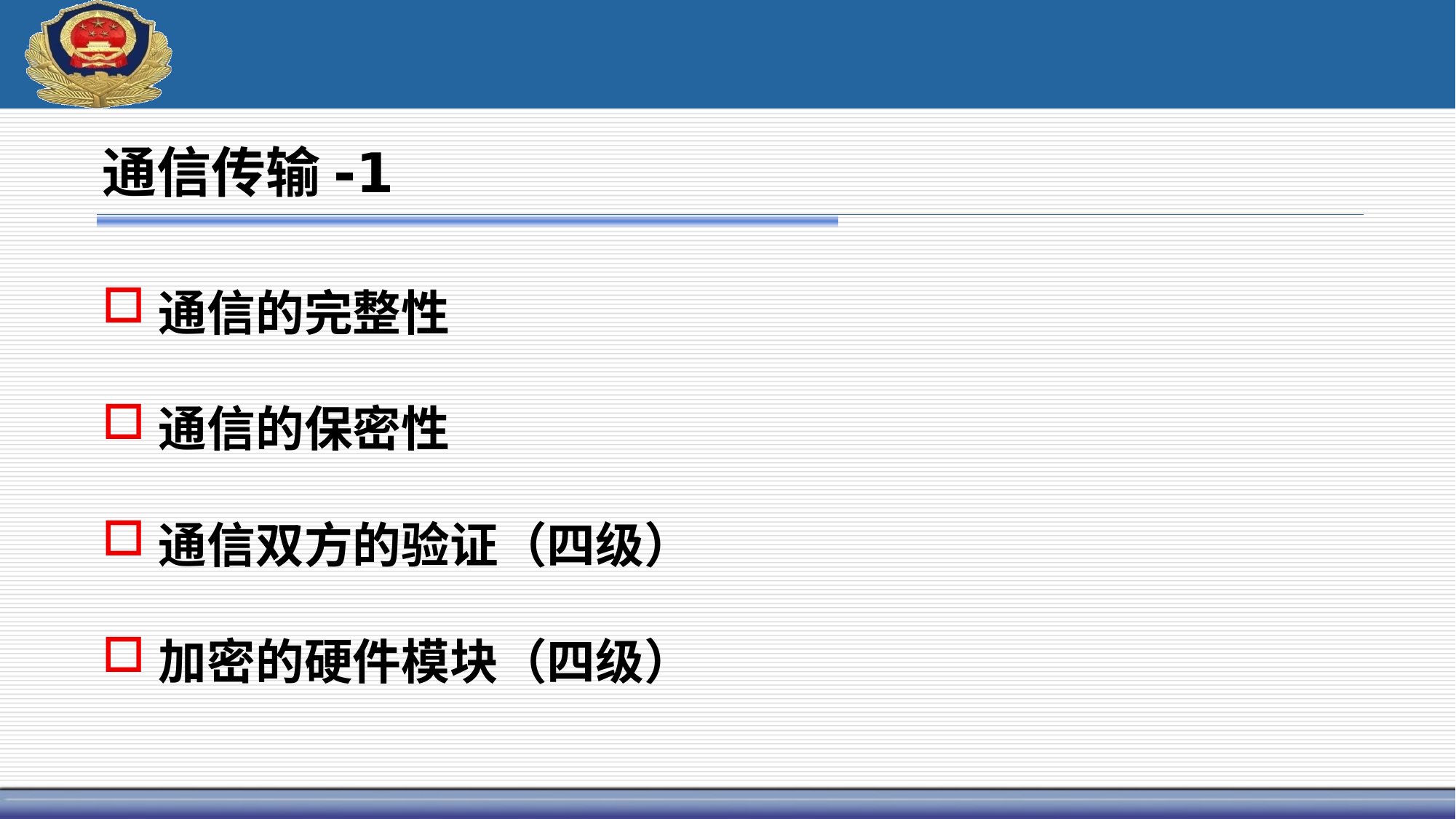

# 通信传输-1
通信的完整性
通信的保密性
通信双方的验证（四级）
加密的硬件模块（四级）
47